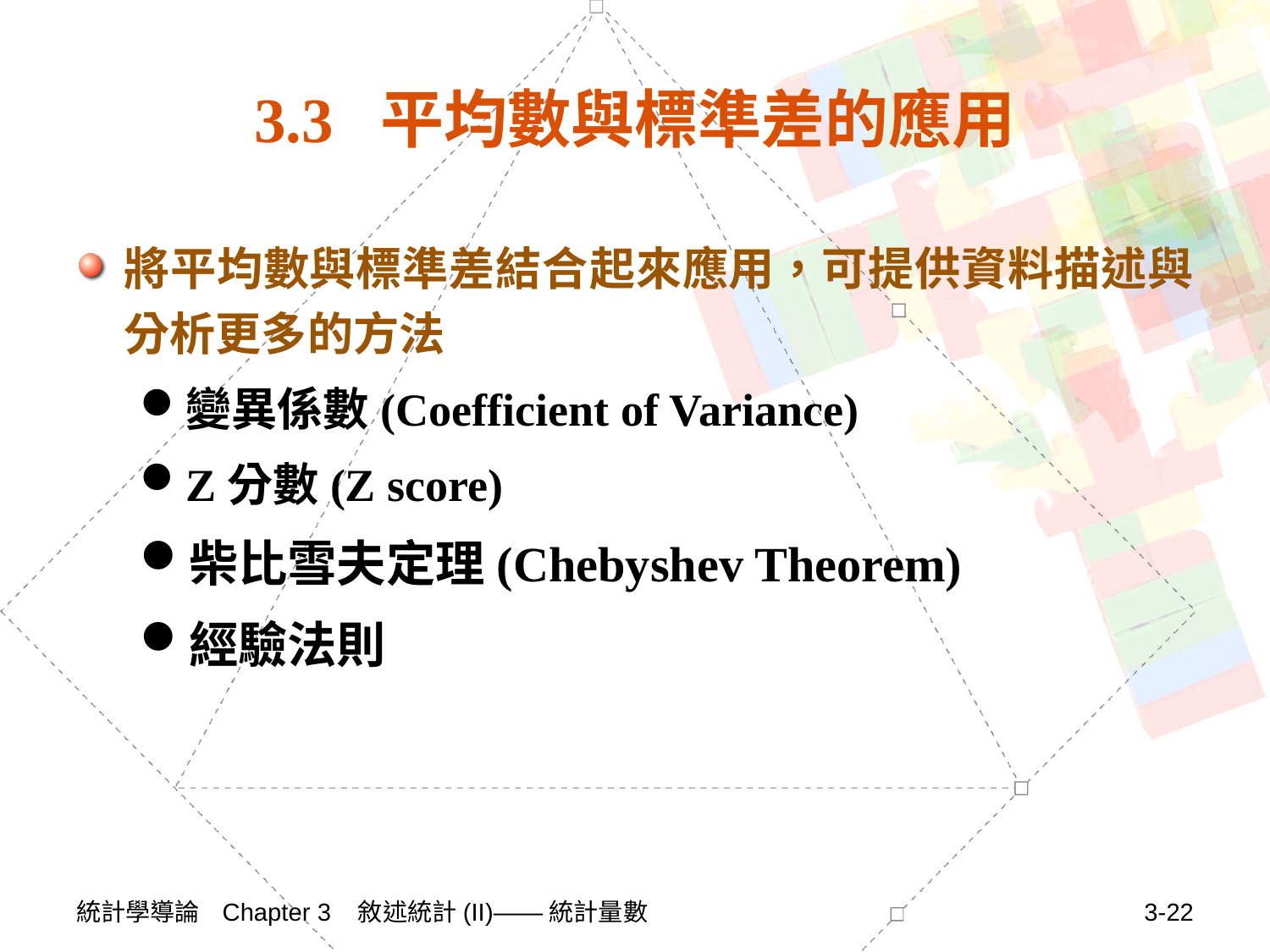

# 3.3  平均數與標準差的應用
將平均數與標準差結合起來應用，可提供資料描述與分析更多的方法
變異係數(Coefficient of Variance)
Z分數(Z score)
柴比雪夫定理(Chebyshev Theorem)
經驗法則

統計學導論   Chapter 3   敘述統計(II)——統計量數
3-22